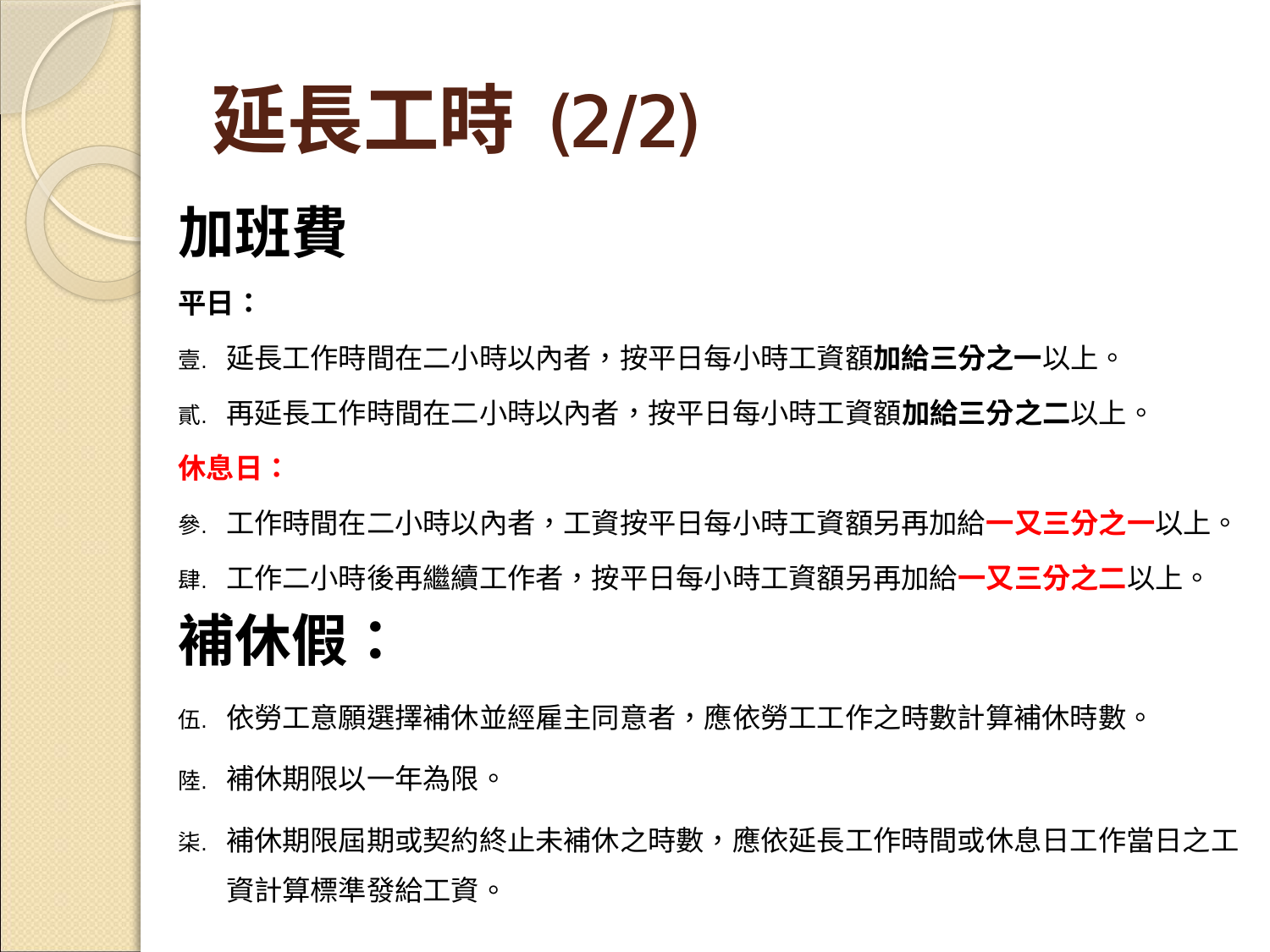

# 延長工時 (2/2)
加班費
平日：
延長工作時間在二小時以內者，按平日每小時工資額加給三分之一以上。
再延長工作時間在二小時以內者，按平日每小時工資額加給三分之二以上。
休息日：
工作時間在二小時以內者，工資按平日每小時工資額另再加給一又三分之一以上。
工作二小時後再繼續工作者，按平日每小時工資額另再加給一又三分之二以上。
補休假：
依勞工意願選擇補休並經雇主同意者，應依勞工工作之時數計算補休時數。
補休期限以一年為限。
補休期限屆期或契約終止未補休之時數，應依延長工作時間或休息日工作當日之工資計算標準發給工資。